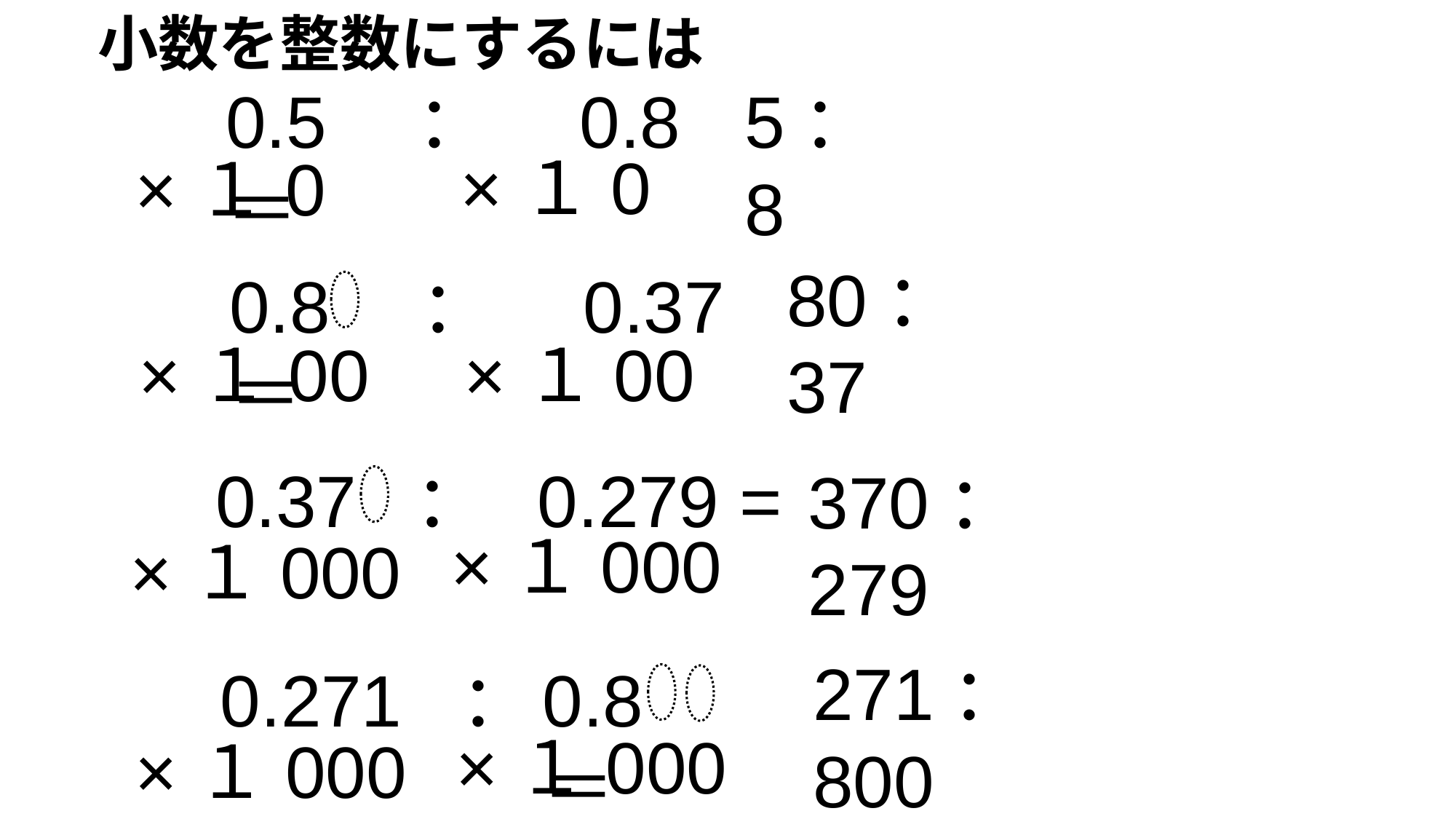

小数を整数にするには
5：8
0.5　：　0.8 ＝
×１0
×１0
80：37
0.8　：　0.37 ＝

×１00
×１00
0.37  ：
0.279 =

370：279
×１000
×１000
271：800
0.271  ：
0.8　 ＝

×１000
×１000